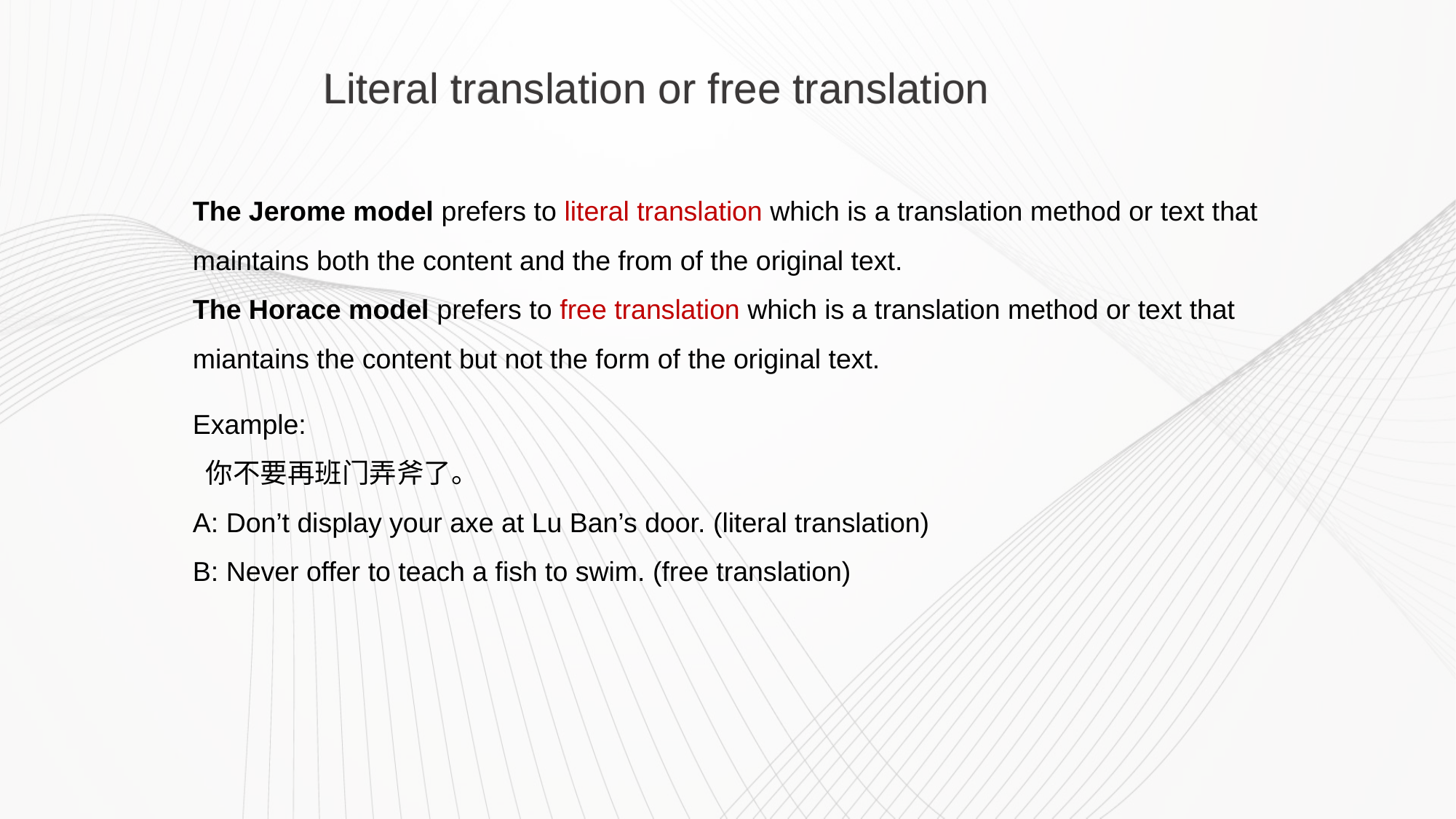

Literal translation or free translation
The Jerome model prefers to literal translation which is a translation method or text that maintains both the content and the from of the original text.
The Horace model prefers to free translation which is a translation method or text that miantains the content but not the form of the original text.
Example:
 你不要再班门弄斧了。
A: Don’t display your axe at Lu Ban’s door. (literal translation)
B: Never offer to teach a fish to swim. (free translation)